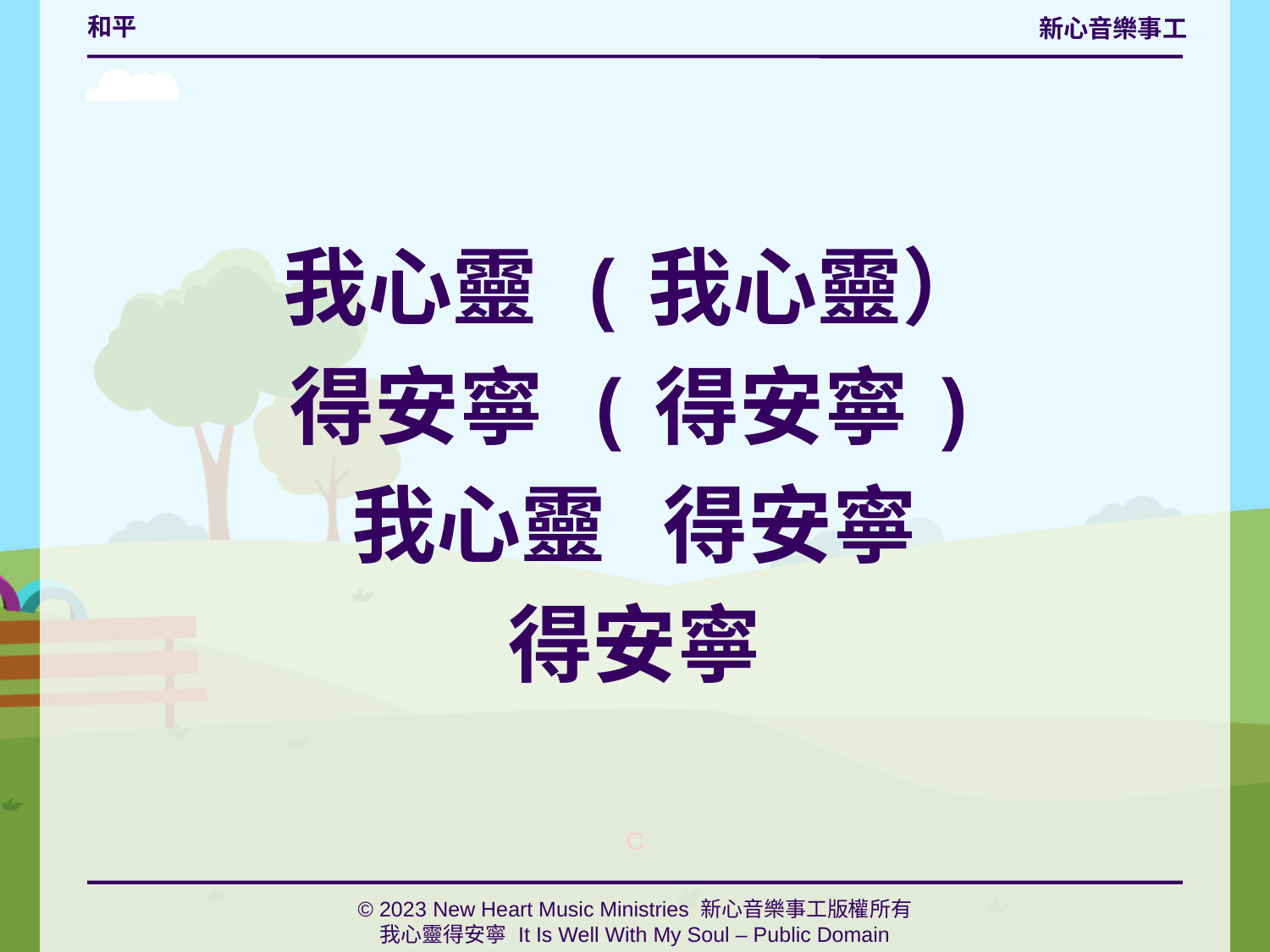

# 和平
我心靈 (我心靈）
得安寧 (得安寧)
我心靈   得安寧
得安寧
C
© 2023 New Heart Music Ministries 新心音樂事工版權所有
我心靈得安寧 It Is Well With My Soul – Public Domain